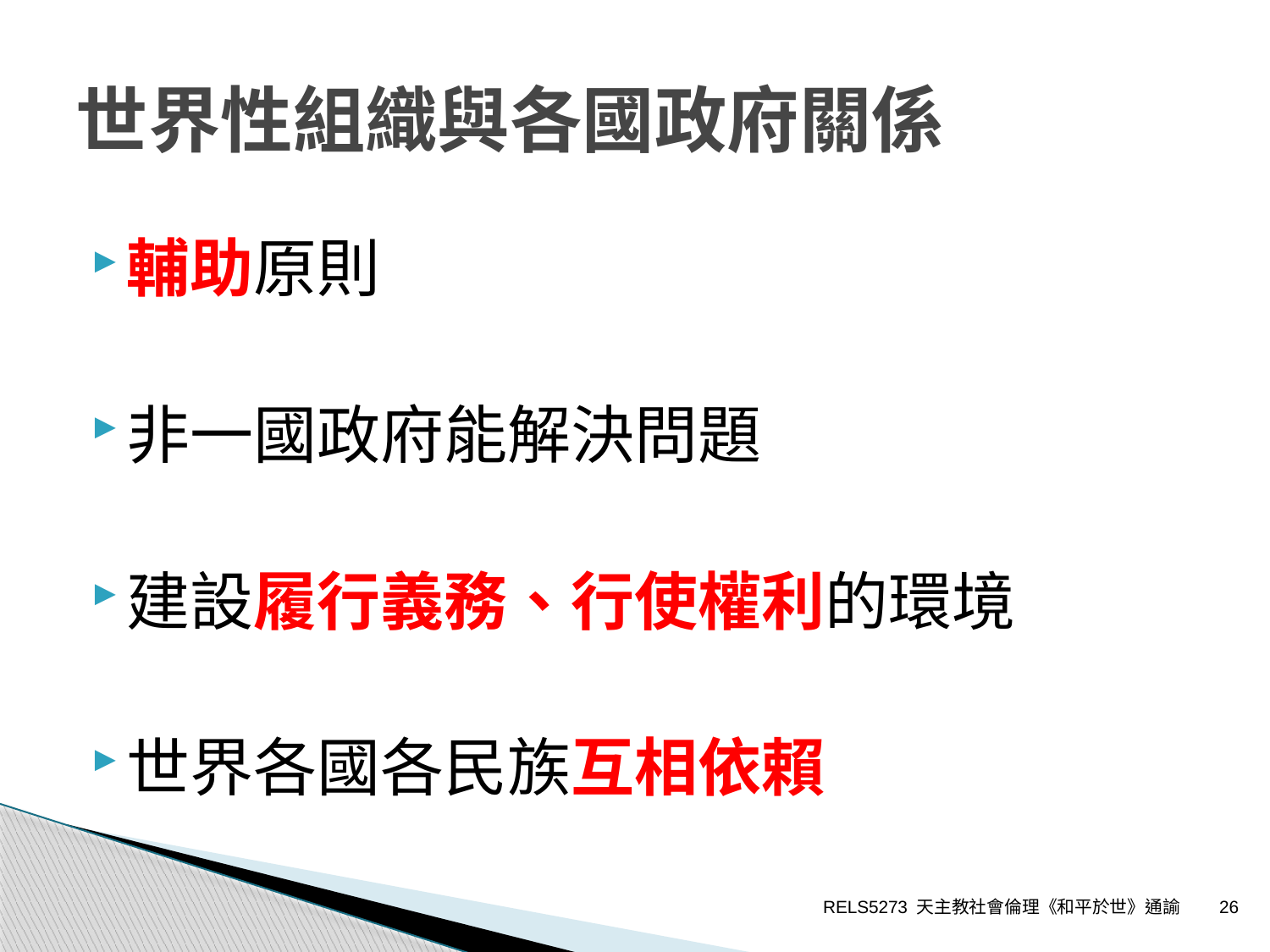

# 世界性組織與各國政府關係
輔助原則

非一國政府能解決問題

建設履行義務、行使權利的環境

世界各國各民族互相依賴

RELS5273 天主教社會倫理《和平於世》通諭
26